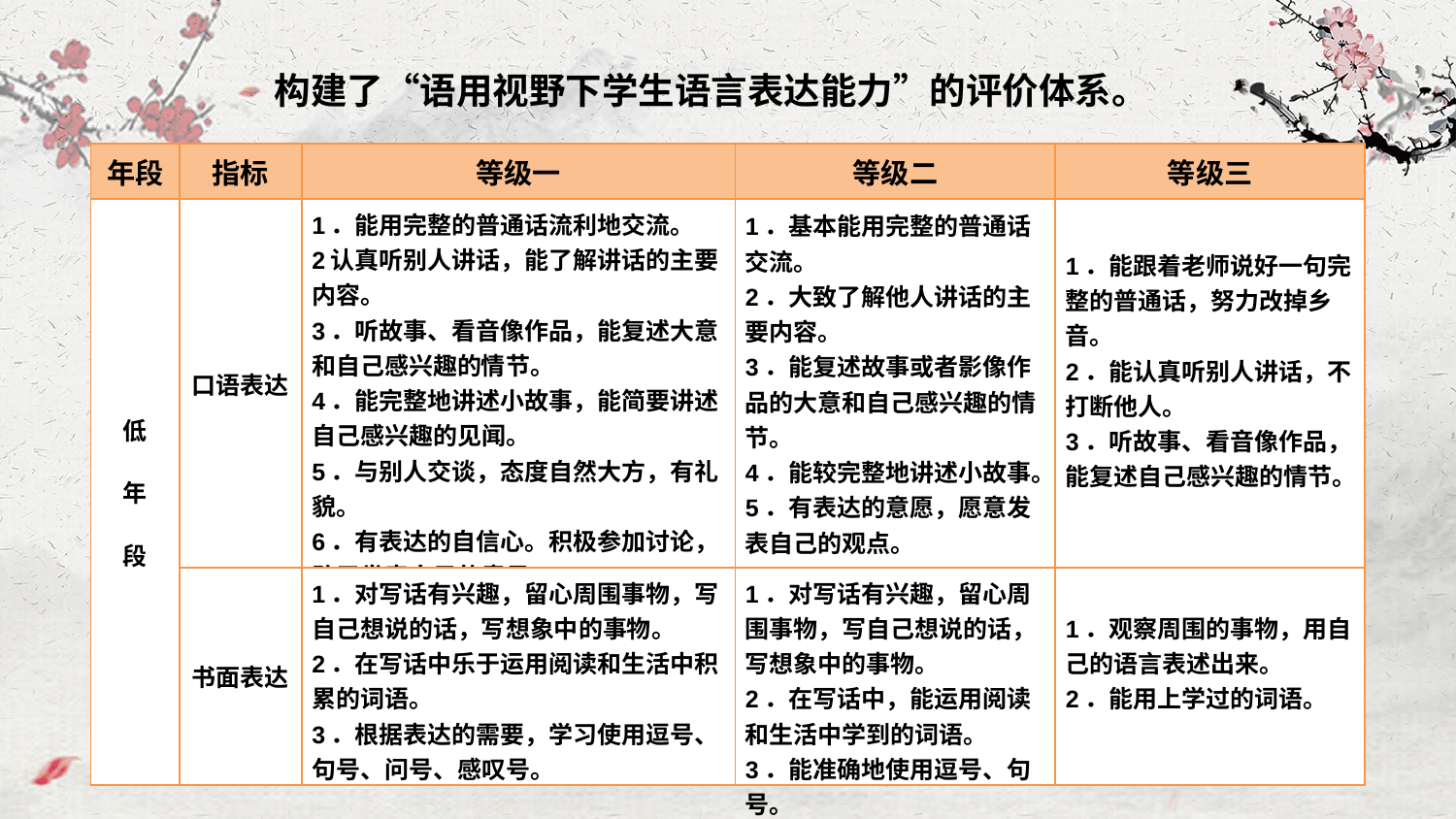

构建了“语用视野下学生语言表达能力”的评价体系。
| 年段 | 指标 | 等级一 | 等级二 | 等级三 |
| --- | --- | --- | --- | --- |
| 低   年   段 | 口语表达 | 1．能用完整的普通话流利地交流。 2认真听别人讲话，能了解讲话的主要内容。 3．听故事、看音像作品，能复述大意和自己感兴趣的情节。 4．能完整地讲述小故事，能简要讲述自己感兴趣的见闻。 5．与别人交谈，态度自然大方，有礼貌。 6．有表达的自信心。积极参加讨论，敢于发表自己的意见。 | 1．基本能用完整的普通话交流。 2．大致了解他人讲话的主要内容。 3．能复述故事或者影像作品的大意和自己感兴趣的情节。 4．能较完整地讲述小故事。5．有表达的意愿，愿意发表自己的观点。 | 1．能跟着老师说好一句完整的普通话，努力改掉乡音。 2．能认真听别人讲话，不打断他人。 3．听故事、看音像作品，能复述自己感兴趣的情节。 |
|  | 书面表达 | 1．对写话有兴趣，留心周围事物，写自己想说的话，写想象中的事物。 2．在写话中乐于运用阅读和生活中积累的词语。 3．根据表达的需要，学习使用逗号、句号、问号、感叹号。 | 1．对写话有兴趣，留心周围事物，写自己想说的话，写想象中的事物。 2．在写话中，能运用阅读和生活中学到的词语。 3．能准确地使用逗号、句号。 | 1．观察周围的事物，用自己的语言表述出来。 2．能用上学过的词语。 |